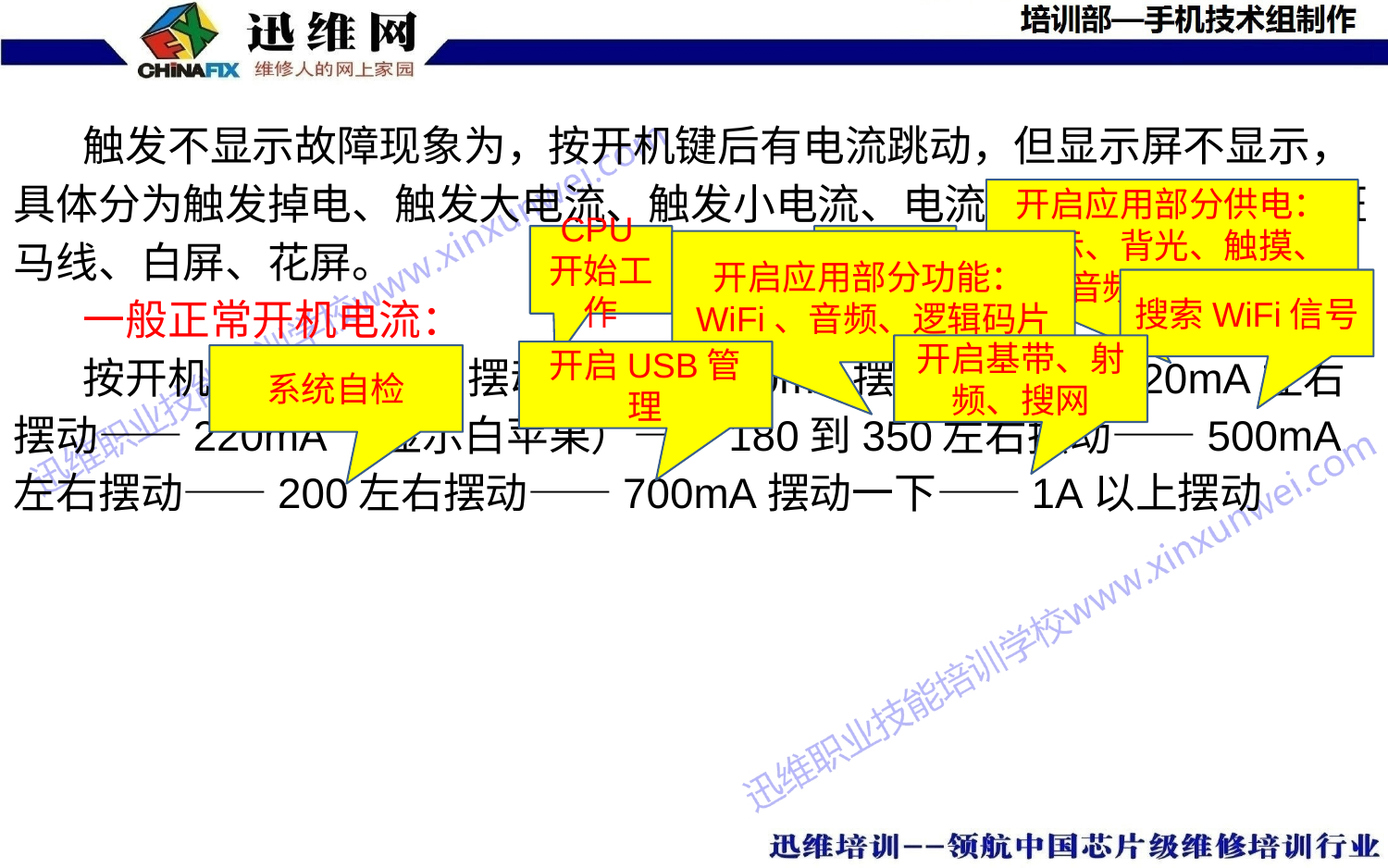

触发不显示故障现象为，按开机键后有电流跳动，但显示屏不显示，具体分为触发掉电、触发大电流、触发小电流、电流正常无图、暗屏、斑马线、白屏、花屏。
一般正常开机电流：
按开机键电流40mA摆动一下——80mA摆动一下——120mA左右摆动——220mA（显示白苹果）——180到350左右摆动——500mA左右摆动——200左右摆动——700mA摆动一下——1A以上摆动

开启应用部分供电：显示、背光、触摸、音频、协处理
CPU开始工作
初始化总线
开启应用部分功能：WiFi、音频、逻辑码片
搜索WiFi信号
开启基带、射频、搜网
开启USB管理
系统自检